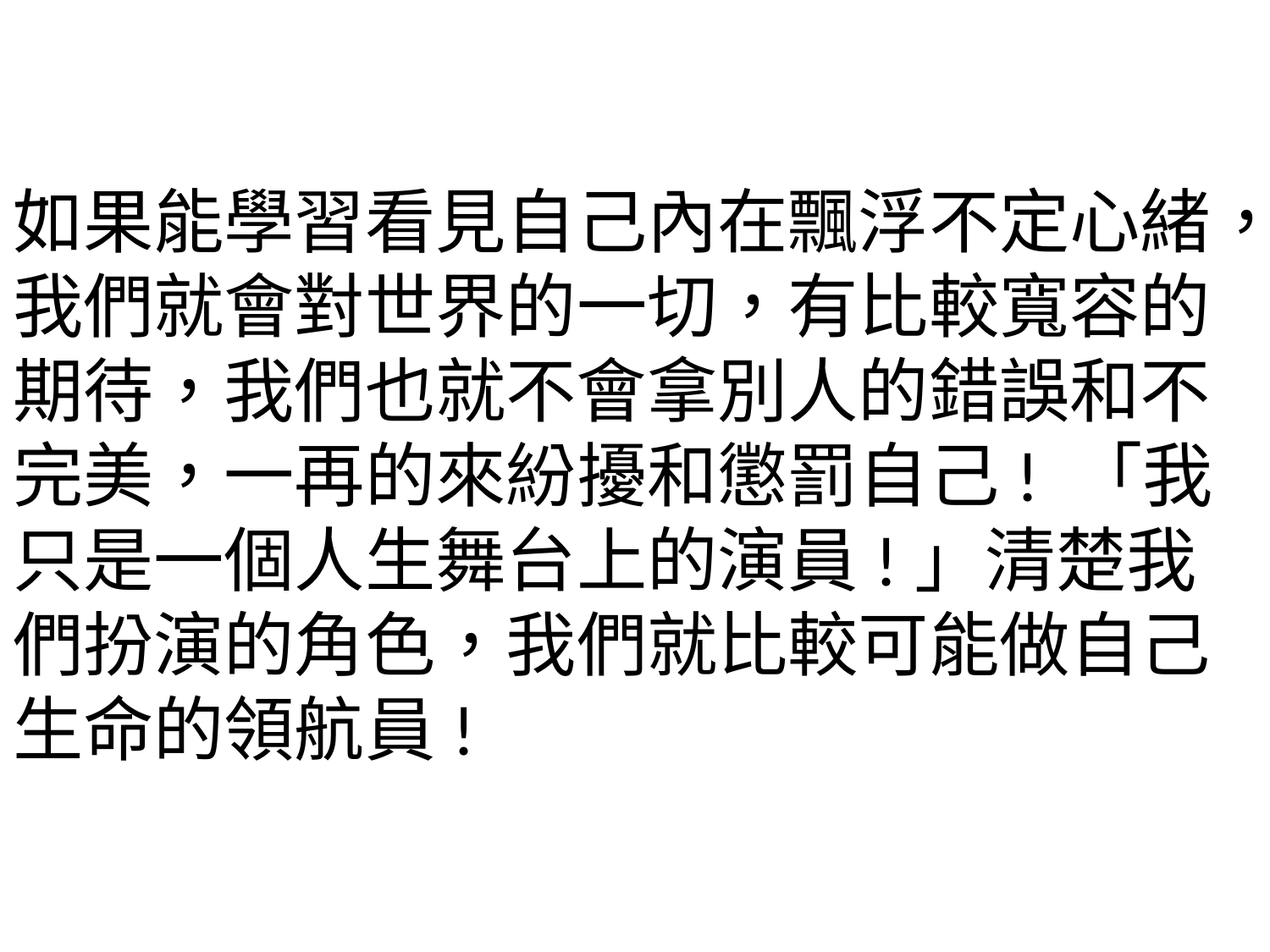

如果能學習看見自己內在飄浮不定心緒，我們就會對世界的一切，有比較寬容的期待，我們也就不會拿別人的錯誤和不完美，一再的來紛擾和懲罰自己! 「我只是一個人生舞台上的演員!」清楚我們扮演的角色，我們就比較可能做自己生命的領航員!